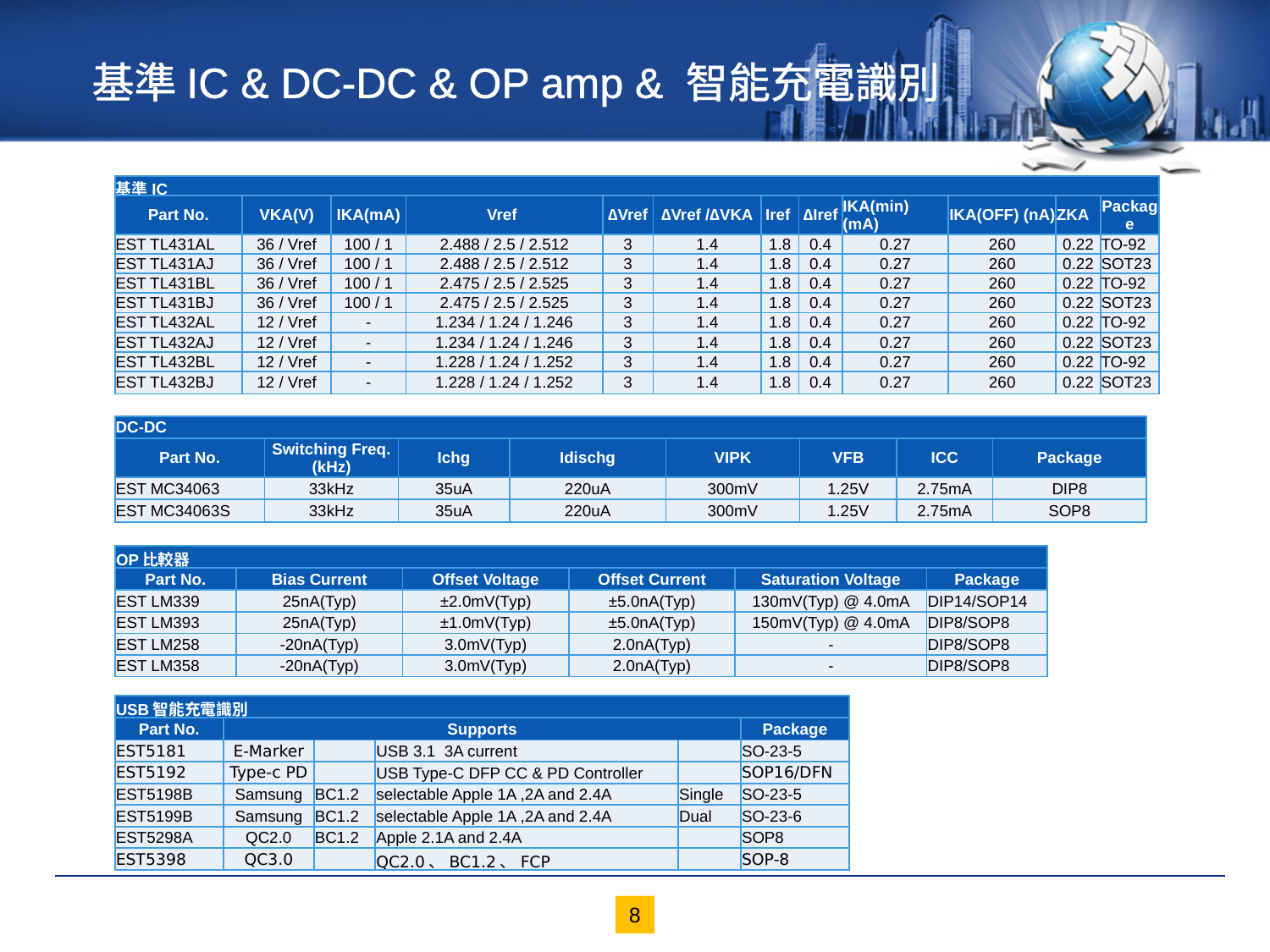

基準IC & DC-DC & OP amp & 智能充電識別
| 基準IC |  |  |  |  |  |  |  |  |  |  |  |
| --- | --- | --- | --- | --- | --- | --- | --- | --- | --- | --- | --- |
| Part No. | VKA(V) | IKA(mA) | Vref | ∆Vref | ∆Vref /∆VKA | Iref | ∆Iref | IKA(min) (mA) | IKA(OFF) (nA) | ZKA | Package |
| EST TL431AL | 36 / Vref | 100 / 1 | 2.488 / 2.5 / 2.512 | 3 | 1.4 | 1.8 | 0.4 | 0.27 | 260 | 0.22 | TO-92 |
| EST TL431AJ | 36 / Vref | 100 / 1 | 2.488 / 2.5 / 2.512 | 3 | 1.4 | 1.8 | 0.4 | 0.27 | 260 | 0.22 | SOT23 |
| EST TL431BL | 36 / Vref | 100 / 1 | 2.475 / 2.5 / 2.525 | 3 | 1.4 | 1.8 | 0.4 | 0.27 | 260 | 0.22 | TO-92 |
| EST TL431BJ | 36 / Vref | 100 / 1 | 2.475 / 2.5 / 2.525 | 3 | 1.4 | 1.8 | 0.4 | 0.27 | 260 | 0.22 | SOT23 |
| EST TL432AL | 12 / Vref | - | 1.234 / 1.24 / 1.246 | 3 | 1.4 | 1.8 | 0.4 | 0.27 | 260 | 0.22 | TO-92 |
| EST TL432AJ | 12 / Vref | - | 1.234 / 1.24 / 1.246 | 3 | 1.4 | 1.8 | 0.4 | 0.27 | 260 | 0.22 | SOT23 |
| EST TL432BL | 12 / Vref | - | 1.228 / 1.24 / 1.252 | 3 | 1.4 | 1.8 | 0.4 | 0.27 | 260 | 0.22 | TO-92 |
| EST TL432BJ | 12 / Vref | - | 1.228 / 1.24 / 1.252 | 3 | 1.4 | 1.8 | 0.4 | 0.27 | 260 | 0.22 | SOT23 |
| DC-DC |  |  |  |  |  |  |  |
| --- | --- | --- | --- | --- | --- | --- | --- |
| Part No. | Switching Freq.(kHz) | Ichg | Idischg | VIPK | VFB | ICC | Package |
| EST MC34063 | 33kHz | 35uA | 220uA | 300mV | 1.25V | 2.75mA | DIP8 |
| EST MC34063S | 33kHz | 35uA | 220uA | 300mV | 1.25V | 2.75mA | SOP8 |
| OP比較器 |  |  |  |  |  |
| --- | --- | --- | --- | --- | --- |
| Part No. | Bias Current | Offset Voltage | Offset Current | Saturation Voltage | Package |
| EST LM339 | 25nA(Typ) | ±2.0mV(Typ) | ±5.0nA(Typ) | 130mV(Typ) @ 4.0mA | DIP14/SOP14 |
| EST LM393 | 25nA(Typ) | ±1.0mV(Typ) | ±5.0nA(Typ) | 150mV(Typ) @ 4.0mA | DIP8/SOP8 |
| EST LM258 | -20nA(Typ) | 3.0mV(Typ) | 2.0nA(Typ) | - | DIP8/SOP8 |
| EST LM358 | -20nA(Typ) | 3.0mV(Typ) | 2.0nA(Typ) | - | DIP8/SOP8 |
| USB智能充電識別 |  |  |  |  |  |
| --- | --- | --- | --- | --- | --- |
| Part No. | Supports |  |  |  | Package |
| EST5181 | E-Marker |  | USB 3.1 3A current |  | SO-23-5 |
| EST5192 | Type-c PD |  | USB Type-C DFP CC & PD Controller |  | SOP16/DFN |
| EST5198B | Samsung | BC1.2 | selectable Apple 1A ,2A and 2.4A | Single | SO-23-5 |
| EST5199B | Samsung | BC1.2 | selectable Apple 1A ,2A and 2.4A | Dual | SO-23-6 |
| EST5298A | QC2.0 | BC1.2 | Apple 2.1A and 2.4A |  | SOP8 |
| EST5398 | QC3.0 |  | QC2.0、BC1.2、FCP |  | SOP-8 |